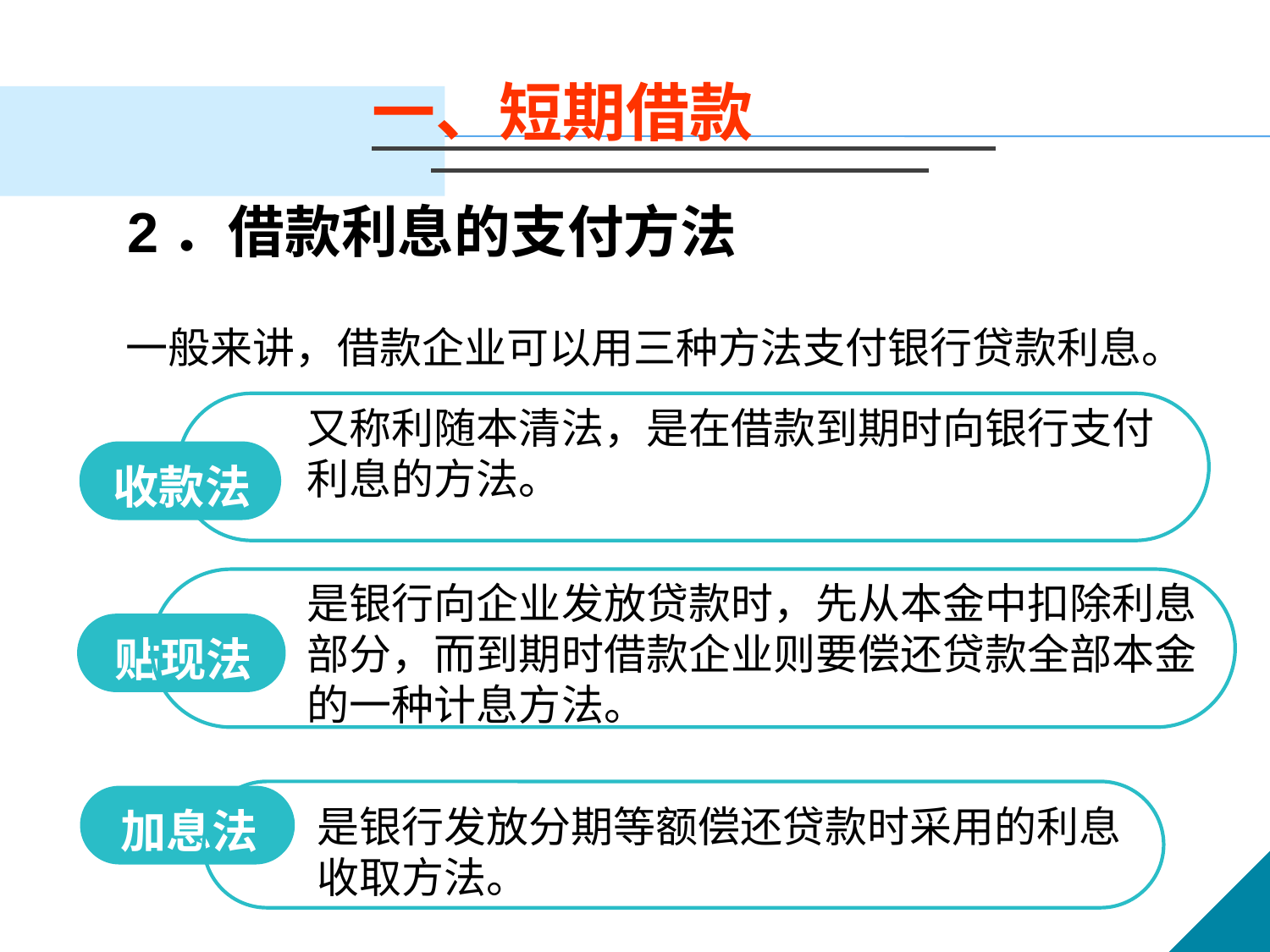

一、短期借款
2．借款利息的支付方法
一般来讲，借款企业可以用三种方法支付银行贷款利息。

又称利随本清法，是在借款到期时向银行支付利息的方法。

收款法

是银行向企业发放贷款时，先从本金中扣除利息部分，而到期时借款企业则要偿还贷款全部本金的一种计息方法。

贴现法

是银行发放分期等额偿还贷款时采用的利息收取方法。

加息法
7